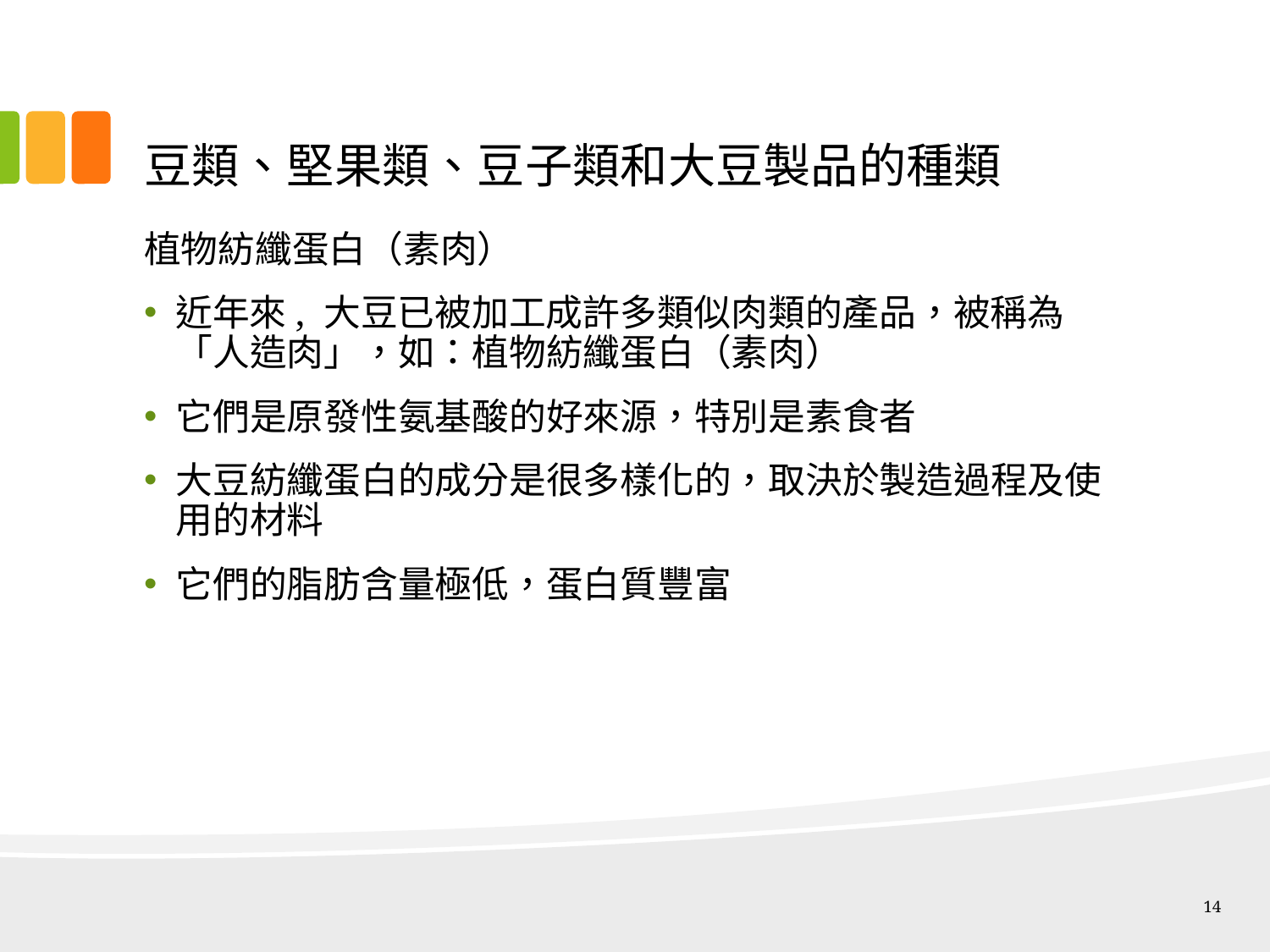

# 豆類、堅果類、豆子類和大豆製品的種類
植物紡纖蛋白（素肉）
近年來, 大豆已被加工成許多類似肉類的產品，被稱為「人造肉」，如：植物紡纖蛋白（素肉）
它們是原發性氨基酸的好來源，特別是素食者
大豆紡纖蛋白的成分是很多樣化的，取決於製造過程及使用的材料
它們的脂肪含量極低，蛋白質豐富
14